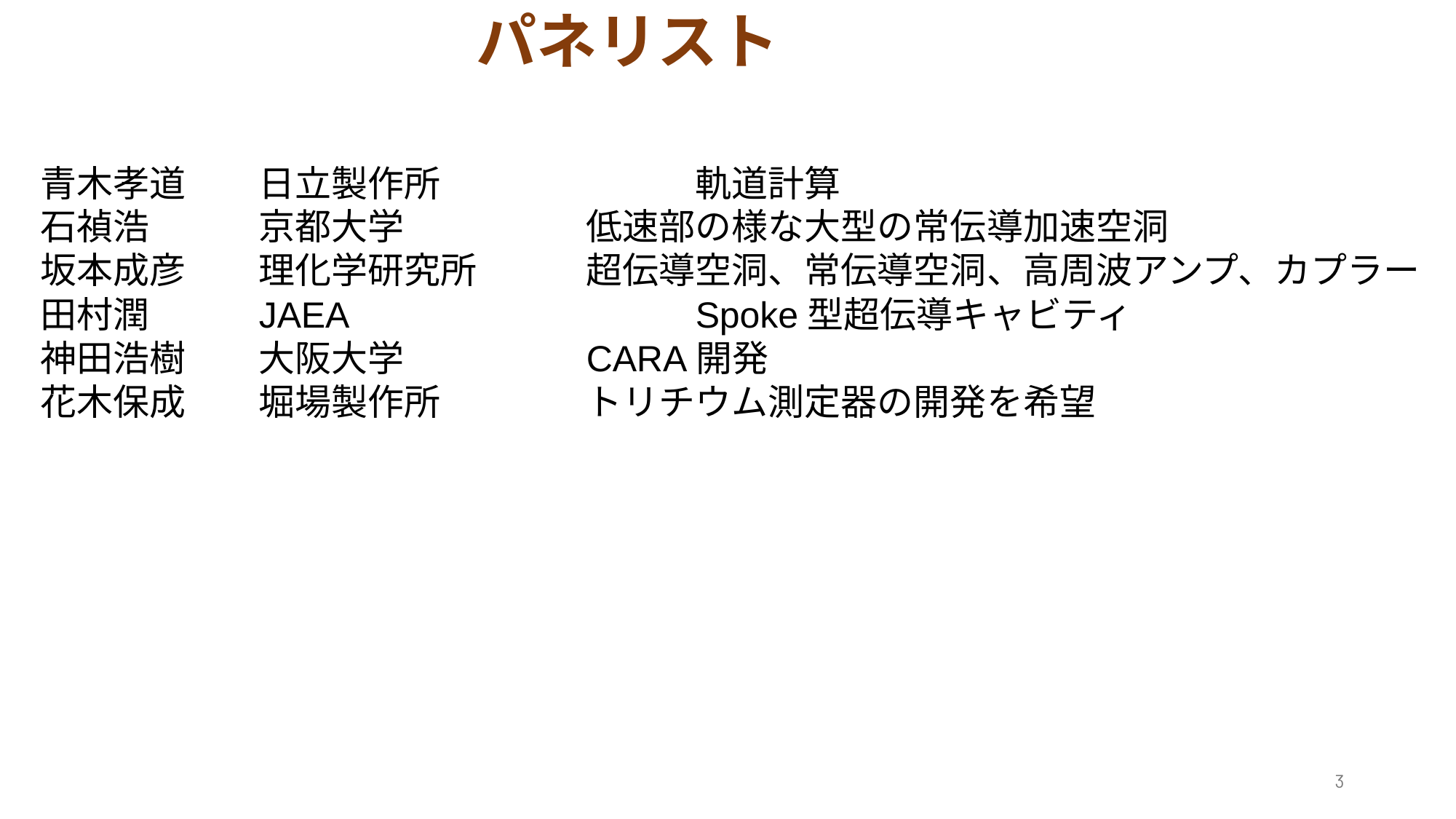

# パネリスト

青木孝道	日立製作所　		軌道計算
石禎浩	京都大学　		低速部の様な大型の常伝導加速空洞
坂本成彦	理化学研究所　	超伝導空洞、常伝導空洞、高周波アンプ、カプラー
田村潤	JAEA　			Spoke型超伝導キャビティ
神田浩樹	大阪大学　		CARA開発
花木保成	堀場製作所		トリチウム測定器の開発を希望

3